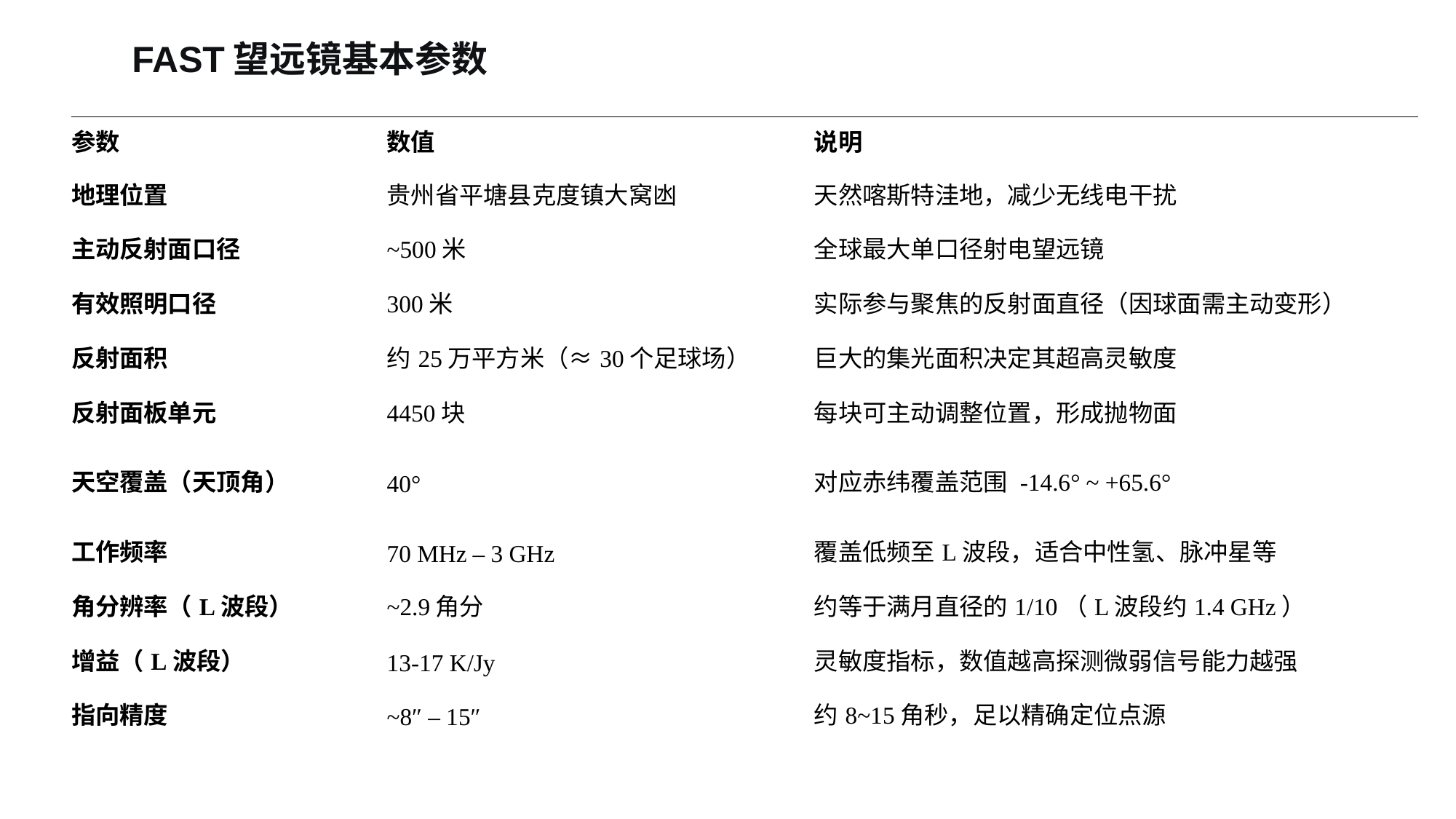

FAST望远镜基本参数
| 参数 | 数值 | 说明 |
| --- | --- | --- |
| 地理位置 | 贵州省平塘县克度镇大窝凼 | 天然喀斯特洼地，减少无线电干扰 |
| 主动反射面口径 | ~500米 | 全球最大单口径射电望远镜 |
| 有效照明口径 | 300米 | 实际参与聚焦的反射面直径（因球面需主动变形） |
| 反射面积 | 约25万平方米（≈30个足球场） | 巨大的集光面积决定其超高灵敏度 |
| 反射面板单元 | 4450块 | 每块可主动调整位置，形成抛物面 |
| 天空覆盖（天顶角） | 40° | 对应赤纬覆盖范围 -14.6° ~ +65.6° |
| 工作频率 | 70 MHz – 3 GHz | 覆盖低频至L波段，适合中性氢、脉冲星等 |
| 角分辨率（L波段） | ~2.9角分 | 约等于满月直径的1/10（L波段约1.4 GHz） |
| 增益（L波段） | 13-17 K/Jy | 灵敏度指标，数值越高探测微弱信号能力越强 |
| 指向精度 | ~8″ – 15″ | 约8~15角秒，足以精确定位点源 |
10